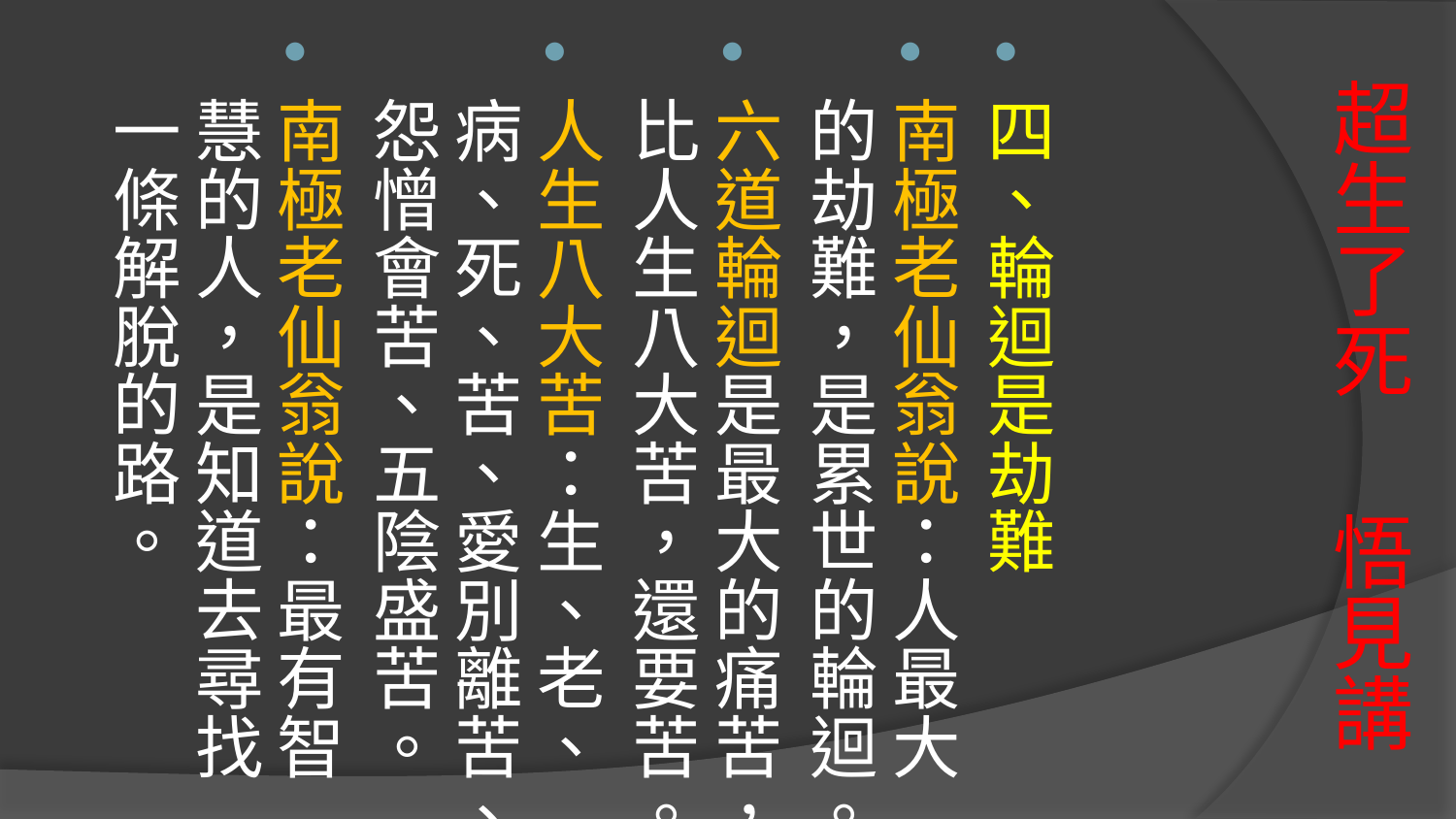

四、輪迴是劫難
南極老仙翁說：人最大的劫難，是累世的輪迴。
六道輪迴是最大的痛苦，比人生八大苦，還要苦。
人生八大苦：生、老、病、死、苦、愛別離苦、怨憎會苦、五陰盛苦。
南極老仙翁說：最有智慧的人，是知道去尋找一條解脫的路。

# 超生了死      悟見講